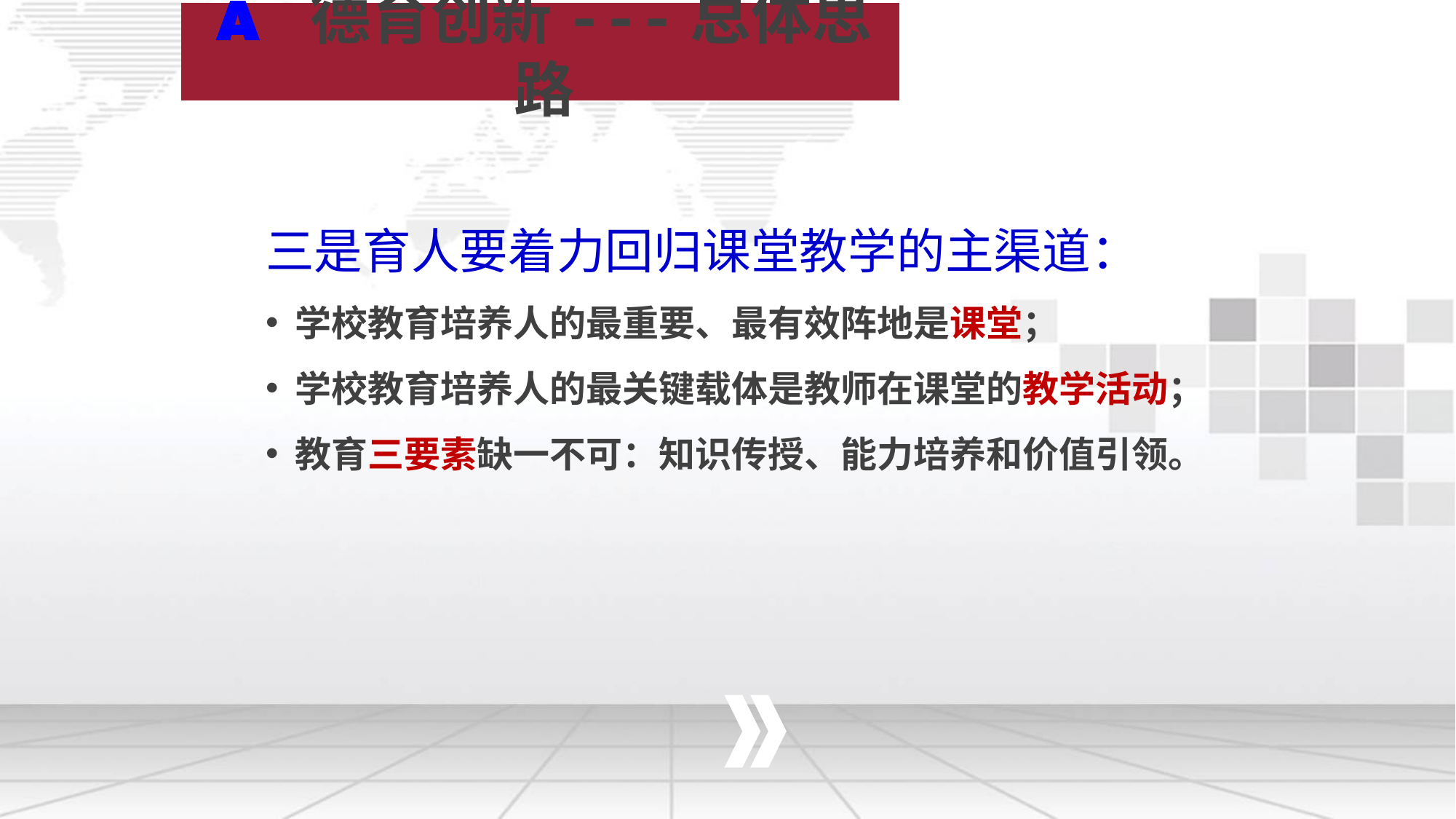

A 德育创新---总体思路
三是育人要着力回归课堂教学的主渠道：
 学校教育培养人的最重要、最有效阵地是课堂；
 学校教育培养人的最关键载体是教师在课堂的教学活动；
 教育三要素缺一不可：知识传授、能力培养和价值引领。